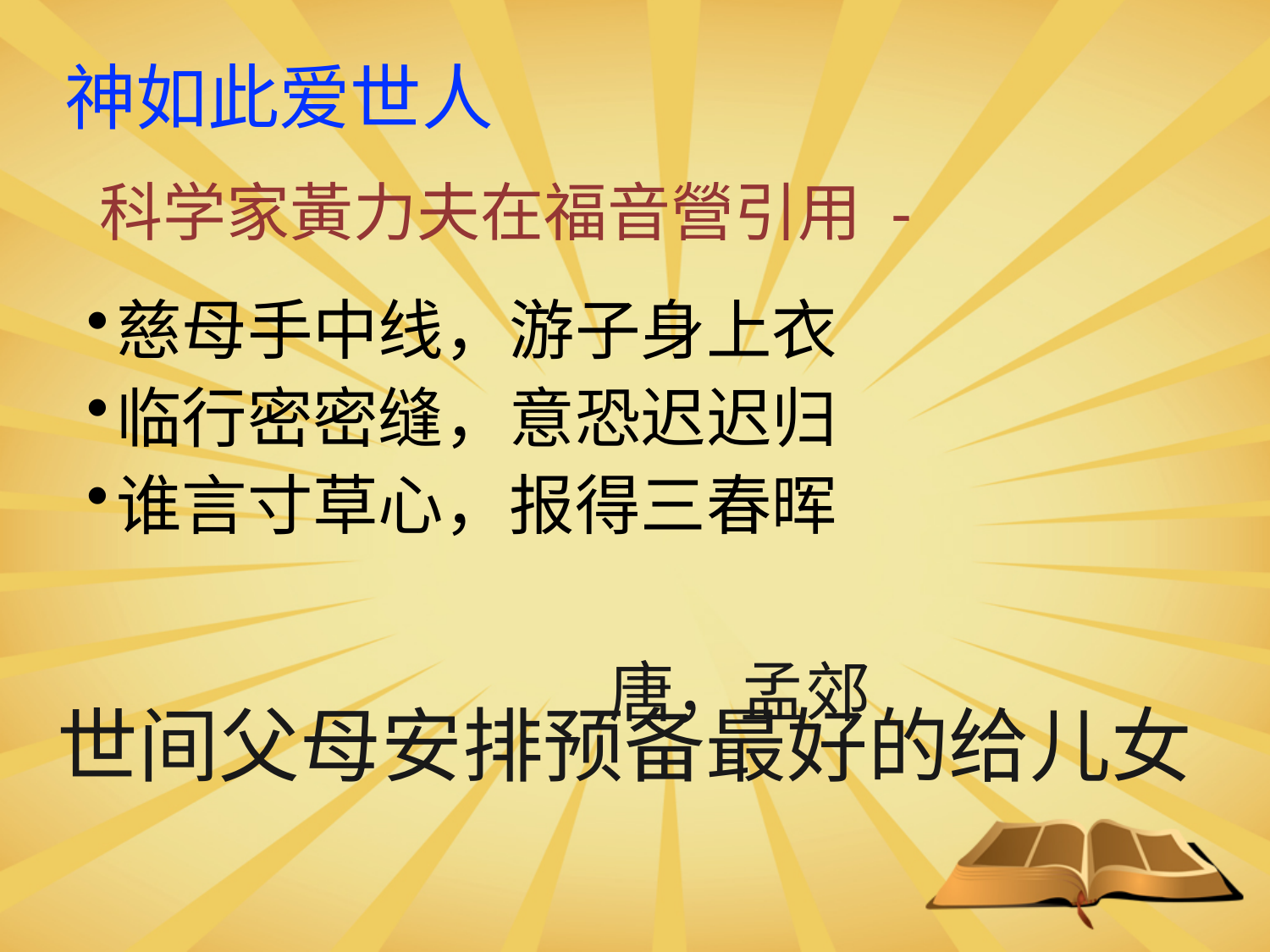

神如此爱世人
科学家黃力夫在福音營引用 -
慈母手中线，游子身上衣
临行密密缝，意恐迟迟归
谁言寸草心，报得三春晖
唐，孟郊
世间父母安排预备最好的给儿女